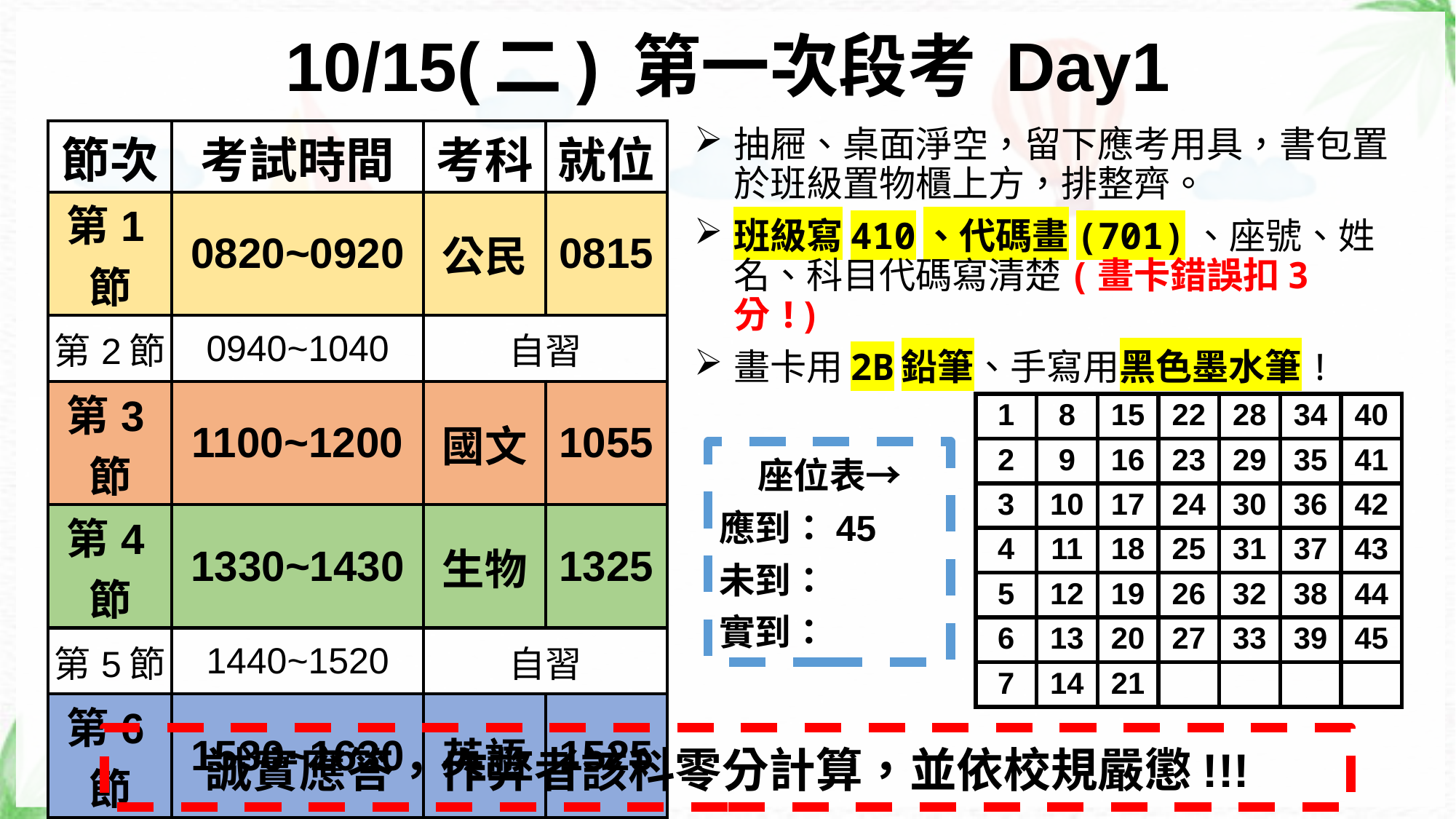

# 10/15(二) 第一次段考 Day1

| 節次 | 考試時間 | 考科 | 就位 |
| --- | --- | --- | --- |
| 第1節 | 0820~0920 | 公民 | 0815 |
| 第2節 | 0940~1040 | 自習 |  |
| 第3節 | 1100~1200 | 國文 | 1055 |
| 第4節 | 1330~1430 | 生物 | 1325 |
| 第5節 | 1440~1520 | 自習 | 自習 |
| 第6節 | 1530~1630 | 英語 | 1525 |
| 第7節 | 1630~1730 | 導師時間 |  |
抽屜、桌面淨空，留下應考用具，書包置於班級置物櫃上方，排整齊。
班級寫410、代碼畫(701)、座號、姓名、科目代碼寫清楚(畫卡錯誤扣3分!)
畫卡用2B鉛筆、手寫用黑色墨水筆!

| 1 | 8 | 15 | 22 | 28 | 34 | 40 |
| --- | --- | --- | --- | --- | --- | --- |
| 2 | 9 | 16 | 23 | 29 | 35 | 41 |
| 3 | 10 | 17 | 24 | 30 | 36 | 42 |
| 4 | 11 | 18 | 25 | 31 | 37 | 43 |
| 5 | 12 | 19 | 26 | 32 | 38 | 44 |
| 6 | 13 | 20 | 27 | 33 | 39 | 45 |
| 7 | 14 | 21 |  |  |  |  |
座位表→
應到：45
未到：
實到：

誠實應答，作弊者該科零分計算，並依校規嚴懲!!!